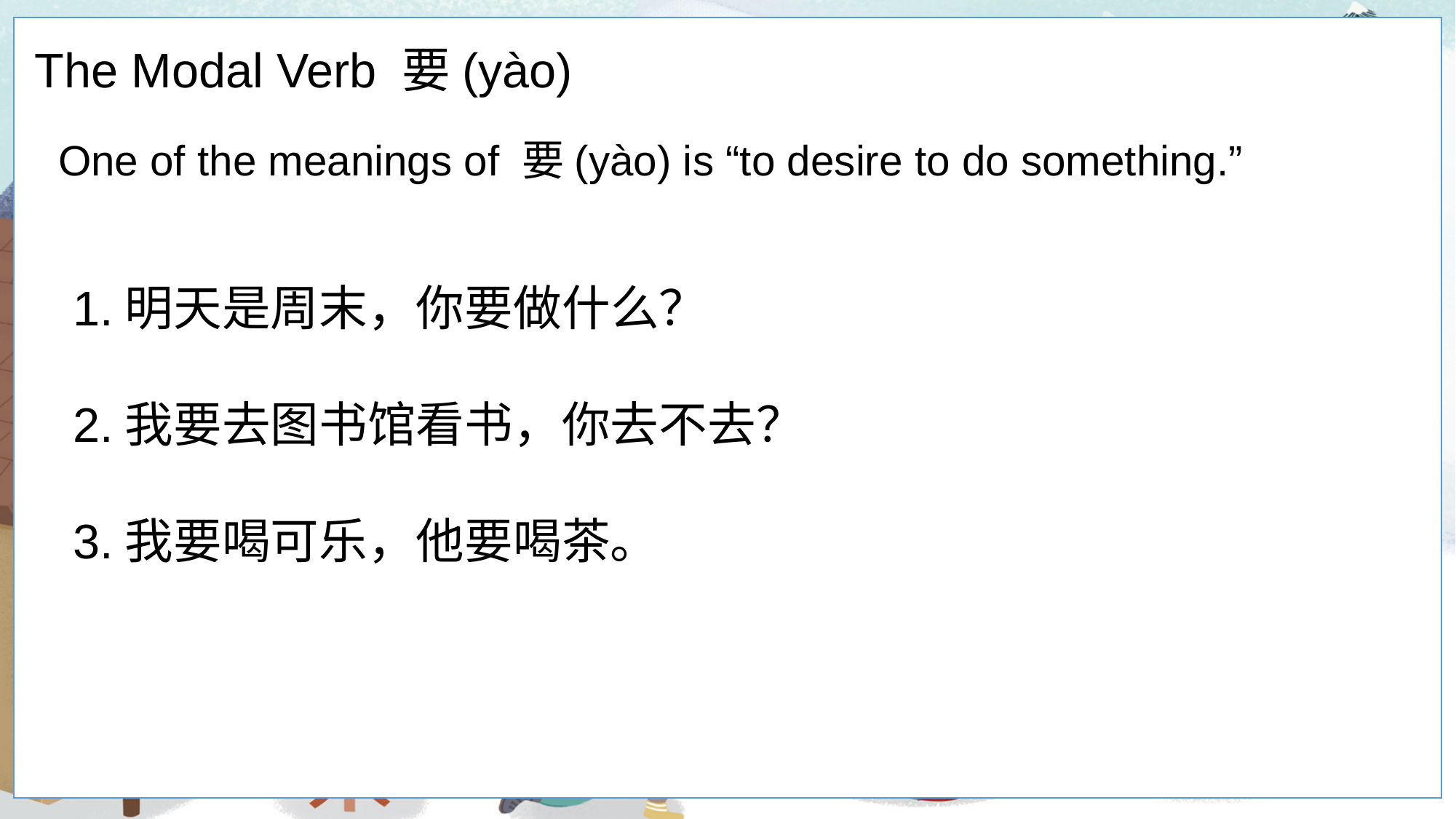

The Modal Verb 要(yào)
One of the meanings of 要(yào) is “to desire to do something.”
1.明天是周末，你要做什么？

2.我要去图书馆看书，你去不去？

3.我要喝可乐，他要喝茶。